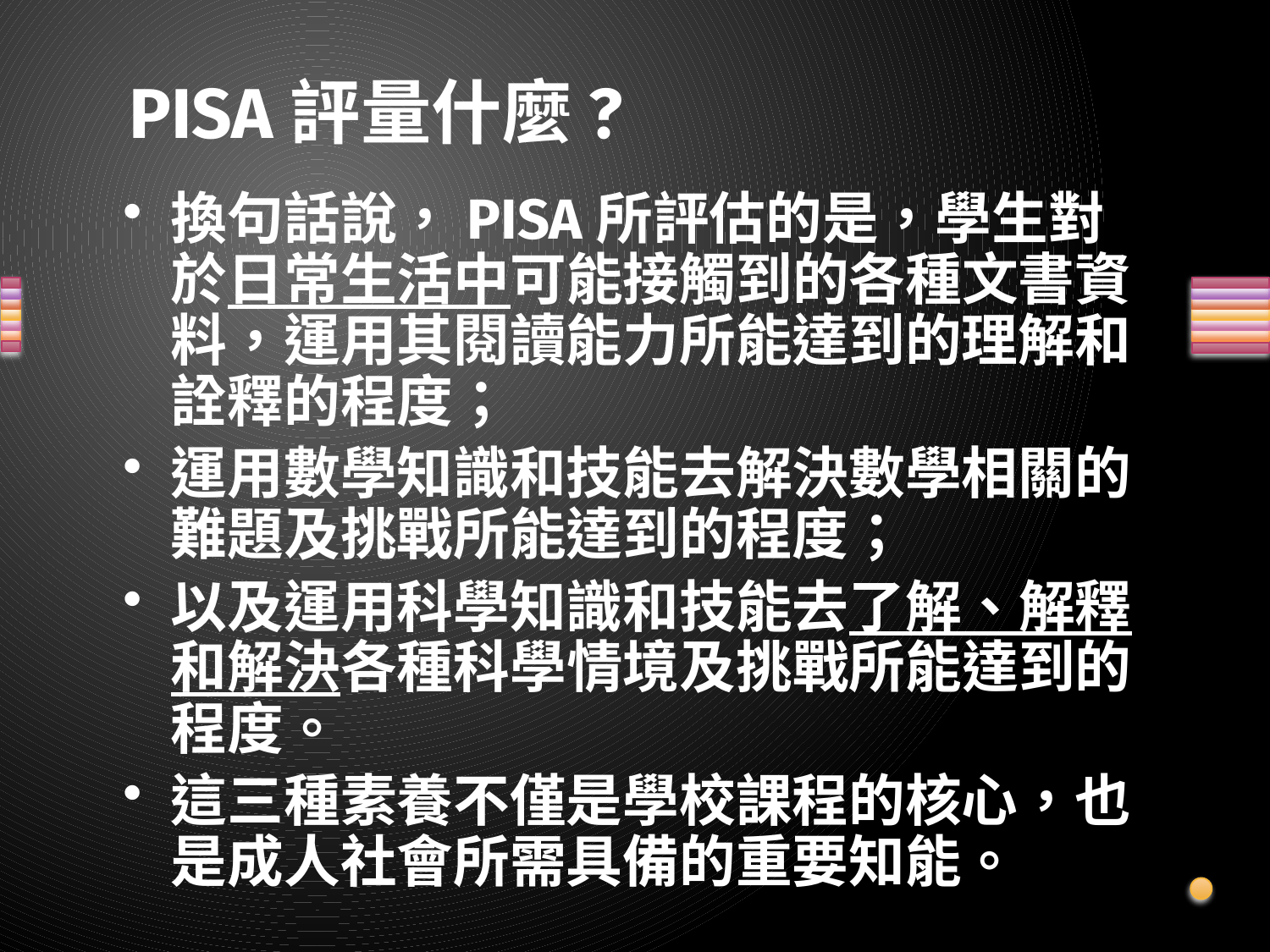

# PISA評量什麼?

換句話說，PISA所評估的是，學生對於日常生活中可能接觸到的各種文書資料，運用其閱讀能力所能達到的理解和詮釋的程度；
運用數學知識和技能去解決數學相關的難題及挑戰所能達到的程度；
以及運用科學知識和技能去了解、解釋和解決各種科學情境及挑戰所能達到的程度。
這三種素養不僅是學校課程的核心，也是成人社會所需具備的重要知能。